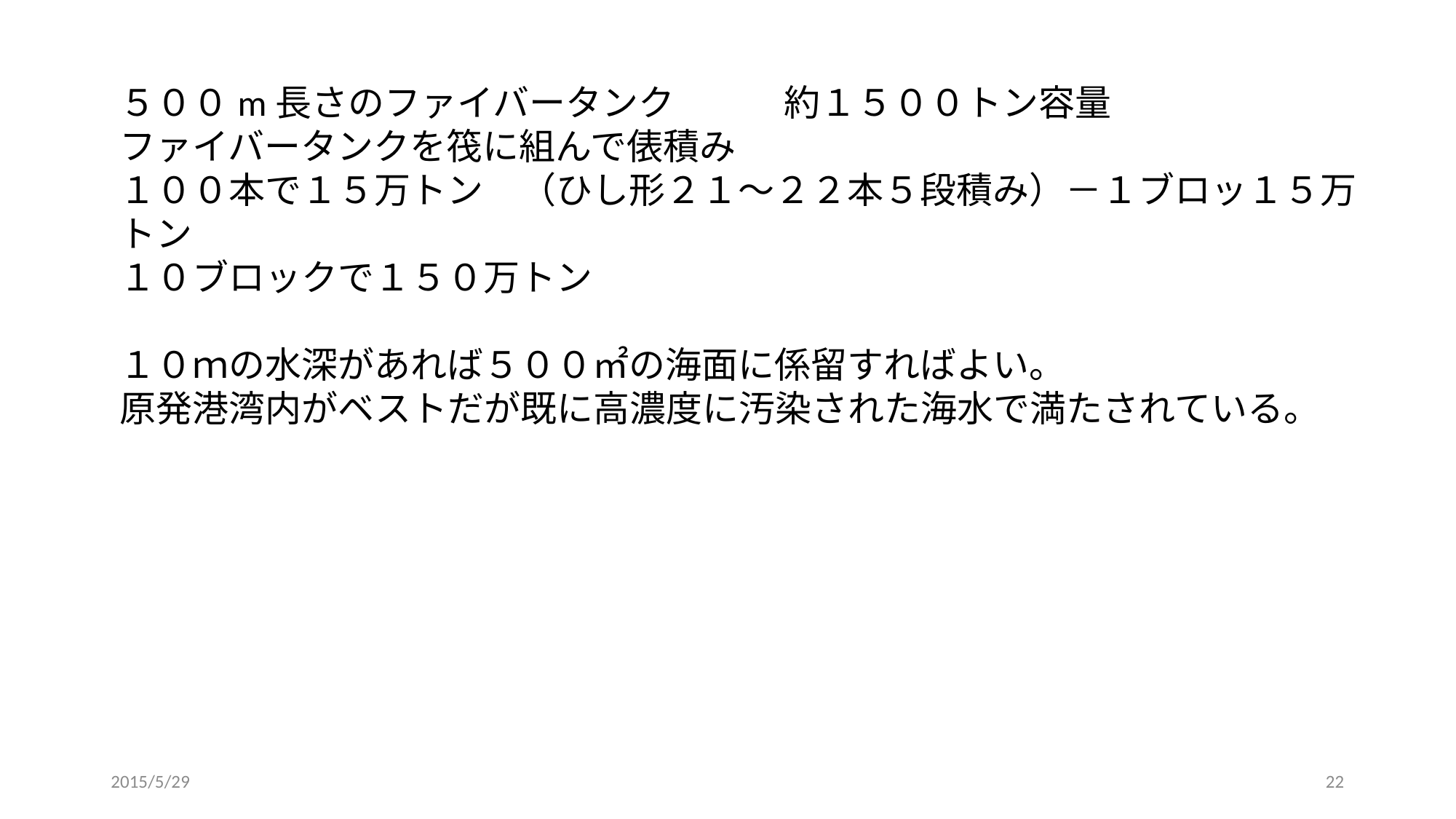

５００m長さのファイバータンク　　　約１５００トン容量
ファイバータンクを筏に組んで俵積み
１００本で１５万トン　（ひし形２１～２２本５段積み）－１ブロッ１５万トン
１０ブロックで１５０万トン

１０ｍの水深があれば５００㎡の海面に係留すればよい。
原発港湾内がベストだが既に高濃度に汚染された海水で満たされている。
2015/5/29

22